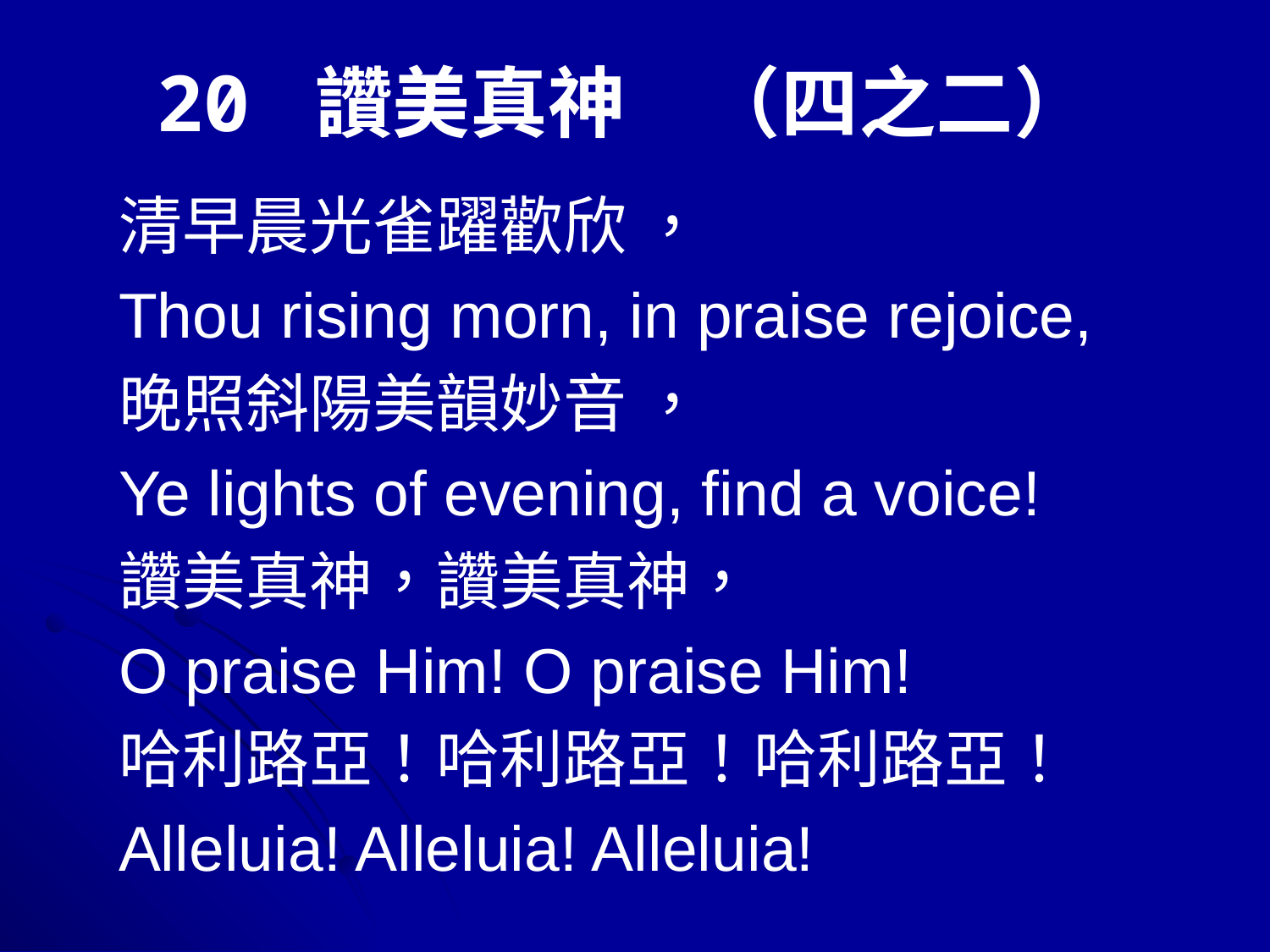

# 20 讚美真神　（四之二）
清早晨光雀躍歡欣 ，
Thou rising morn, in praise rejoice,
晚照斜陽美韻妙音 ，
Ye lights of evening, find a voice!
讚美真神，讚美真神，
O praise Him! O praise Him!
哈利路亞！哈利路亞！哈利路亞！
Alleluia! Alleluia! Alleluia!